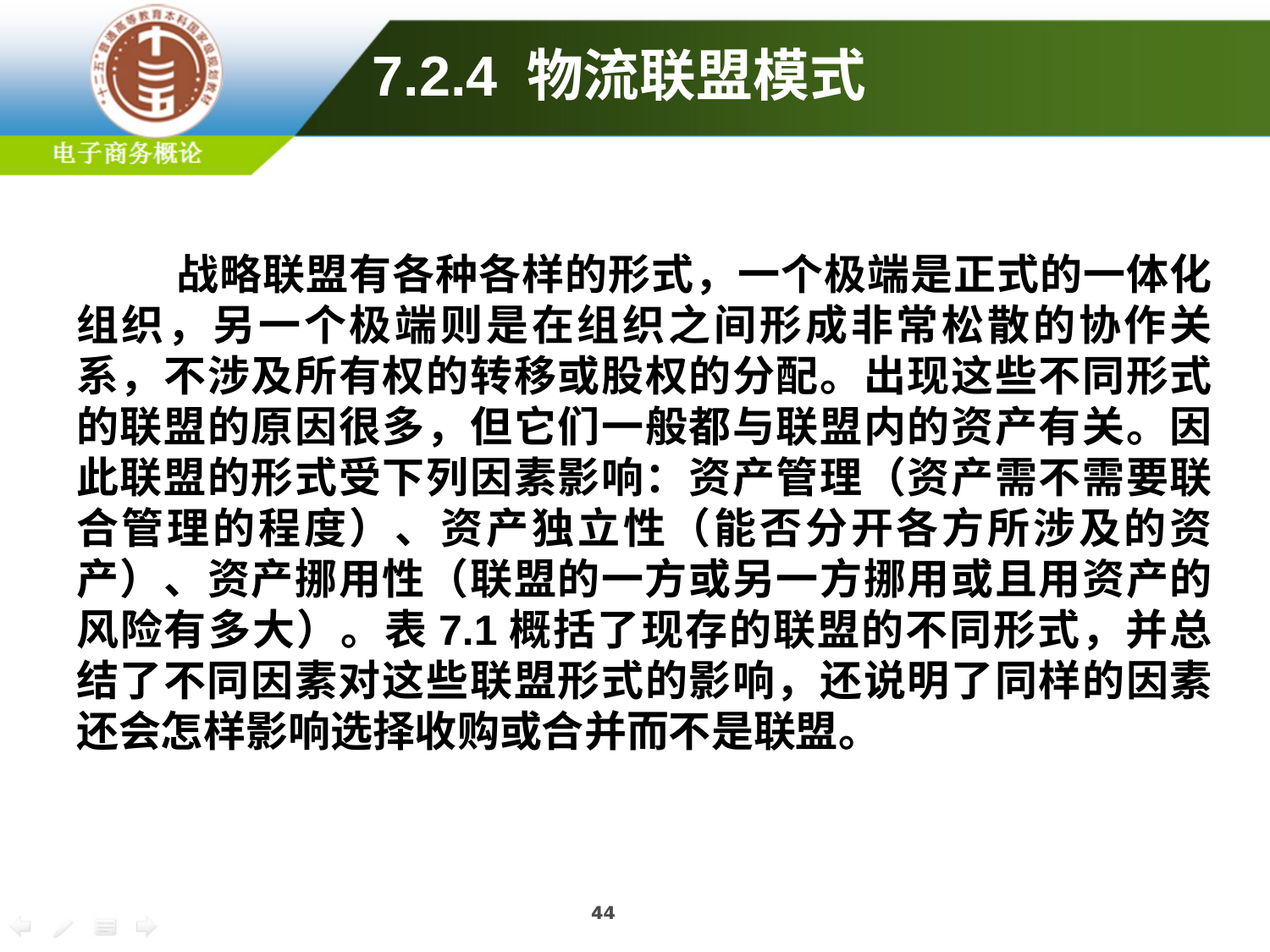

战略联盟有各种各样的形式，一个极端是正式的一体化组织，另一个极端则是在组织之间形成非常松散的协作关系，不涉及所有权的转移或股权的分配。出现这些不同形式的联盟的原因很多，但它们一般都与联盟内的资产有关。因此联盟的形式受下列因素影响：资产管理（资产需不需要联合管理的程度）、资产独立性（能否分开各方所涉及的资产）、资产挪用性（联盟的一方或另一方挪用或且用资产的风险有多大）。表7.1概括了现存的联盟的不同形式，并总结了不同因素对这些联盟形式的影响，还说明了同样的因素还会怎样影响选择收购或合并而不是联盟。
7.2.4 物流联盟模式

44
44